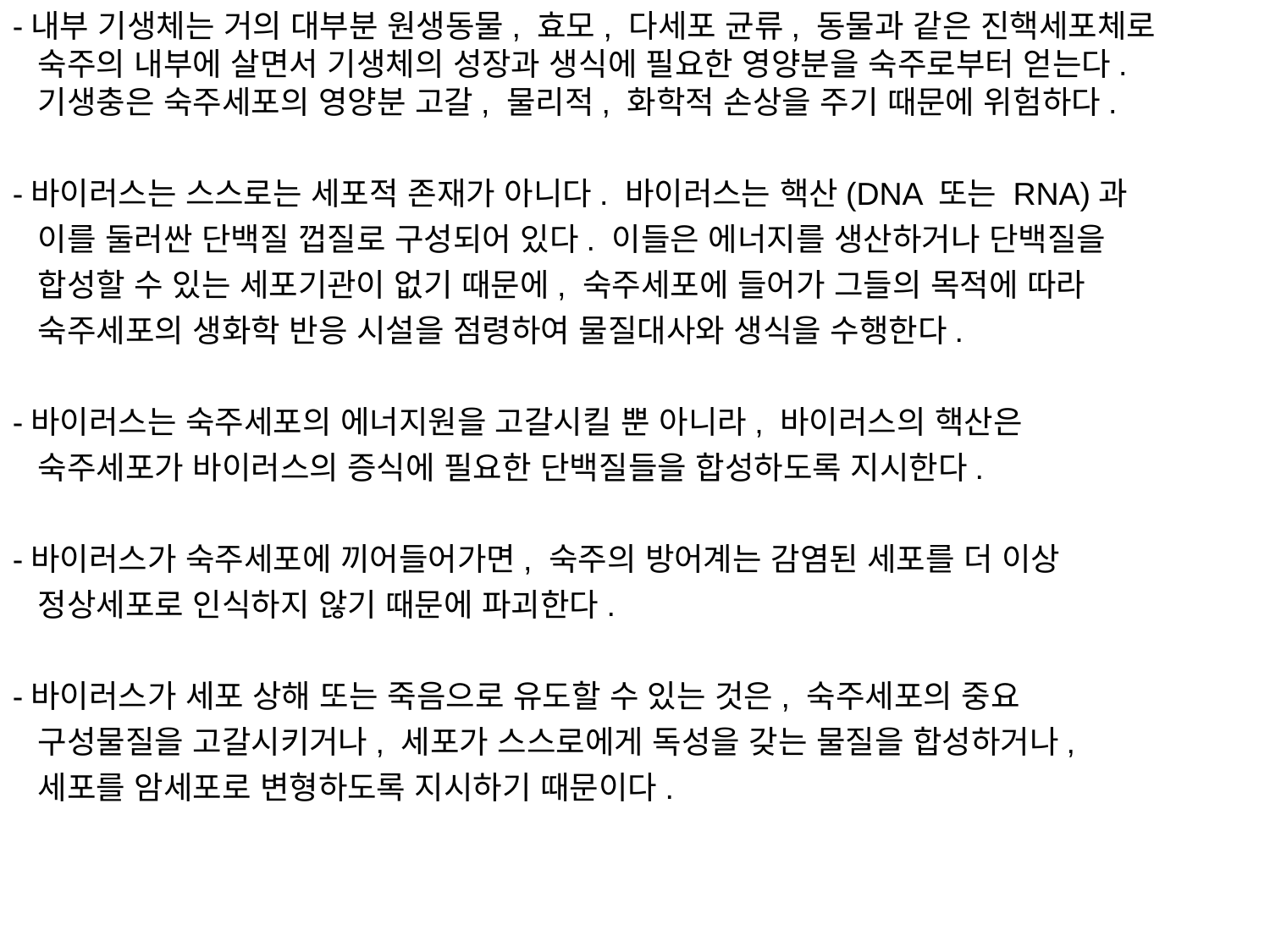

-내부 기생체는 거의 대부분 원생동물, 효모, 다세포 균류, 동물과 같은 진핵세포체로
  숙주의 내부에 살면서 기생체의 성장과 생식에 필요한 영양분을 숙주로부터 얻는다.
  기생충은 숙주세포의 영양분 고갈, 물리적, 화학적 손상을 주기 때문에 위험하다.

-바이러스는 스스로는 세포적 존재가 아니다. 바이러스는 핵산(DNA 또는 RNA)과
  이를 둘러싼 단백질 껍질로 구성되어 있다. 이들은 에너지를 생산하거나 단백질을
  합성할 수 있는 세포기관이 없기 때문에, 숙주세포에 들어가 그들의 목적에 따라
  숙주세포의 생화학 반응 시설을 점령하여 물질대사와 생식을 수행한다.

-바이러스는 숙주세포의 에너지원을 고갈시킬 뿐 아니라, 바이러스의 핵산은
  숙주세포가 바이러스의 증식에 필요한 단백질들을 합성하도록 지시한다.

-바이러스가 숙주세포에 끼어들어가면, 숙주의 방어계는 감염된 세포를 더 이상
  정상세포로 인식하지 않기 때문에 파괴한다.

-바이러스가 세포 상해 또는 죽음으로 유도할 수 있는 것은, 숙주세포의 중요
  구성물질을 고갈시키거나, 세포가 스스로에게 독성을 갖는 물질을 합성하거나,
  세포를 암세포로 변형하도록 지시하기 때문이다.